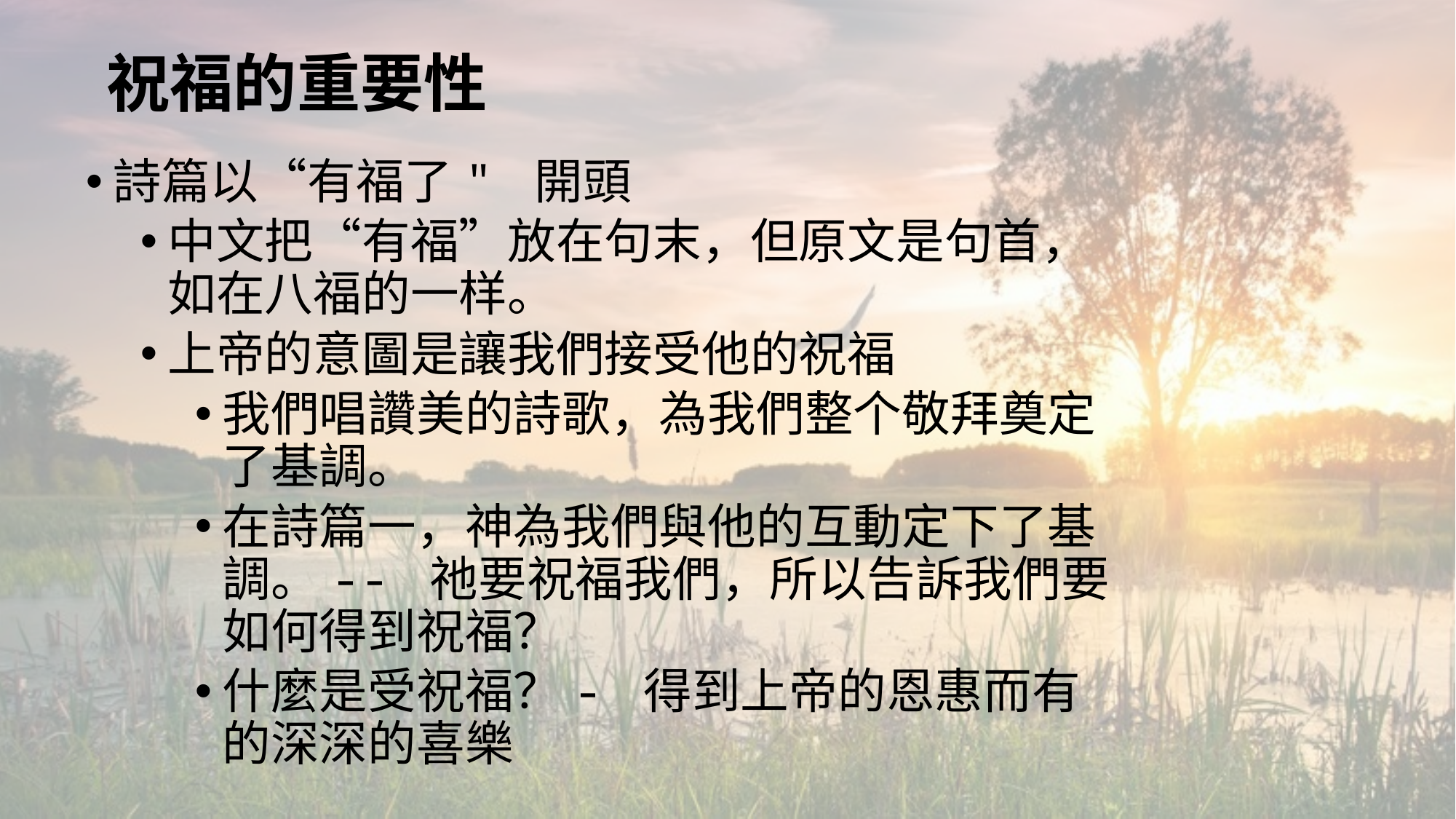

# 祝福的重要性
詩篇以“有福了" 開頭
中文把“有福”放在句末，但原文是句首，如在八福的一样。
上帝的意圖是讓我們接受他的祝福
我們唱讚美的詩歌，為我們整个敬拜奠定了基調。
在詩篇一，神為我們與他的互動定下了基調。-- 祂要祝福我們，所以告訴我們要如何得到祝福？
什麼是受祝福？- 得到上帝的恩惠而有的深深的喜樂